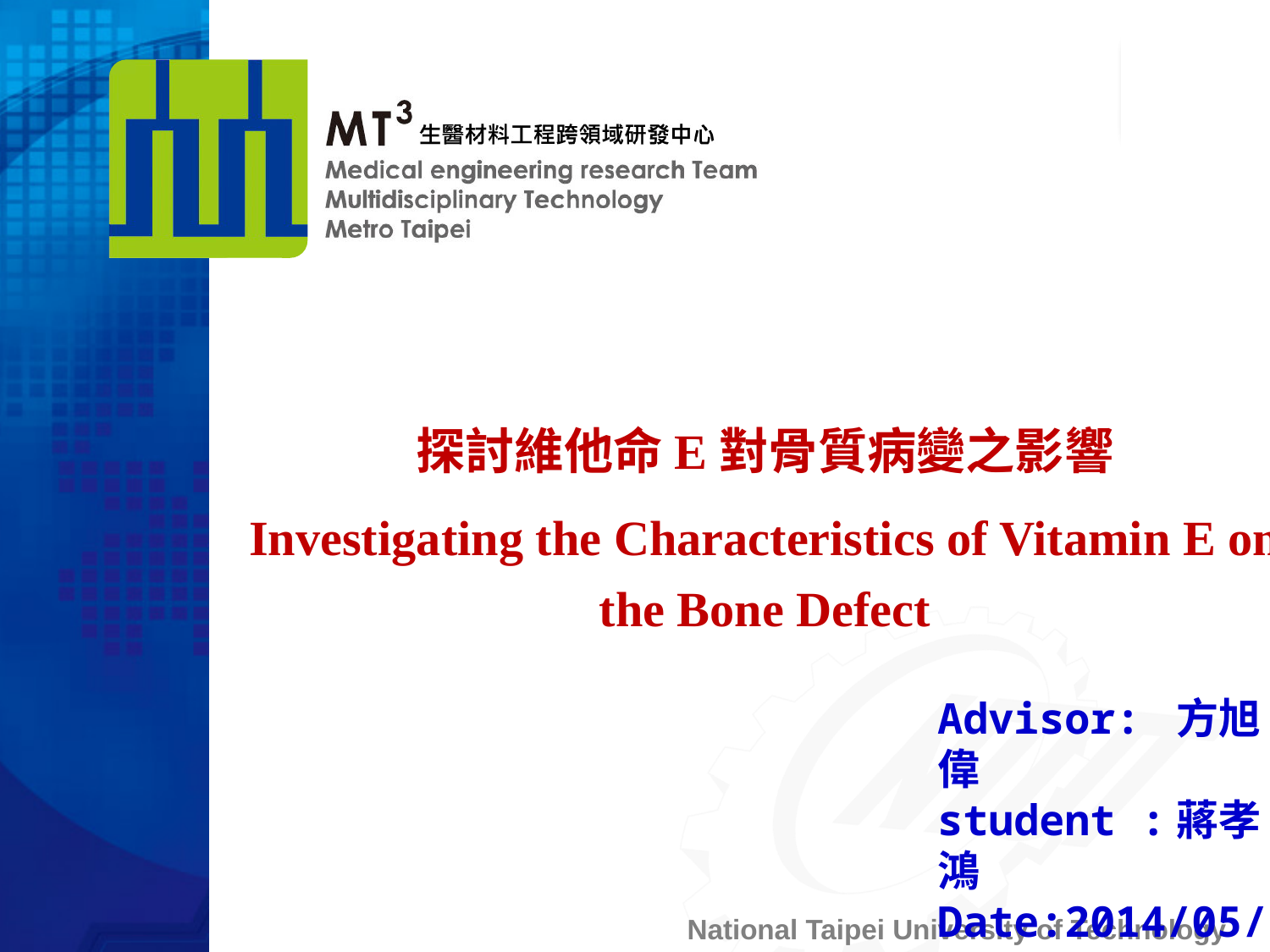

探討維他命E對骨質病變之影響
Investigating the Characteristics of Vitamin E on the Bone Defect

Advisor: 方旭偉
student :蔣孝鴻Date:2014/05/10
National Taipei University of Technology